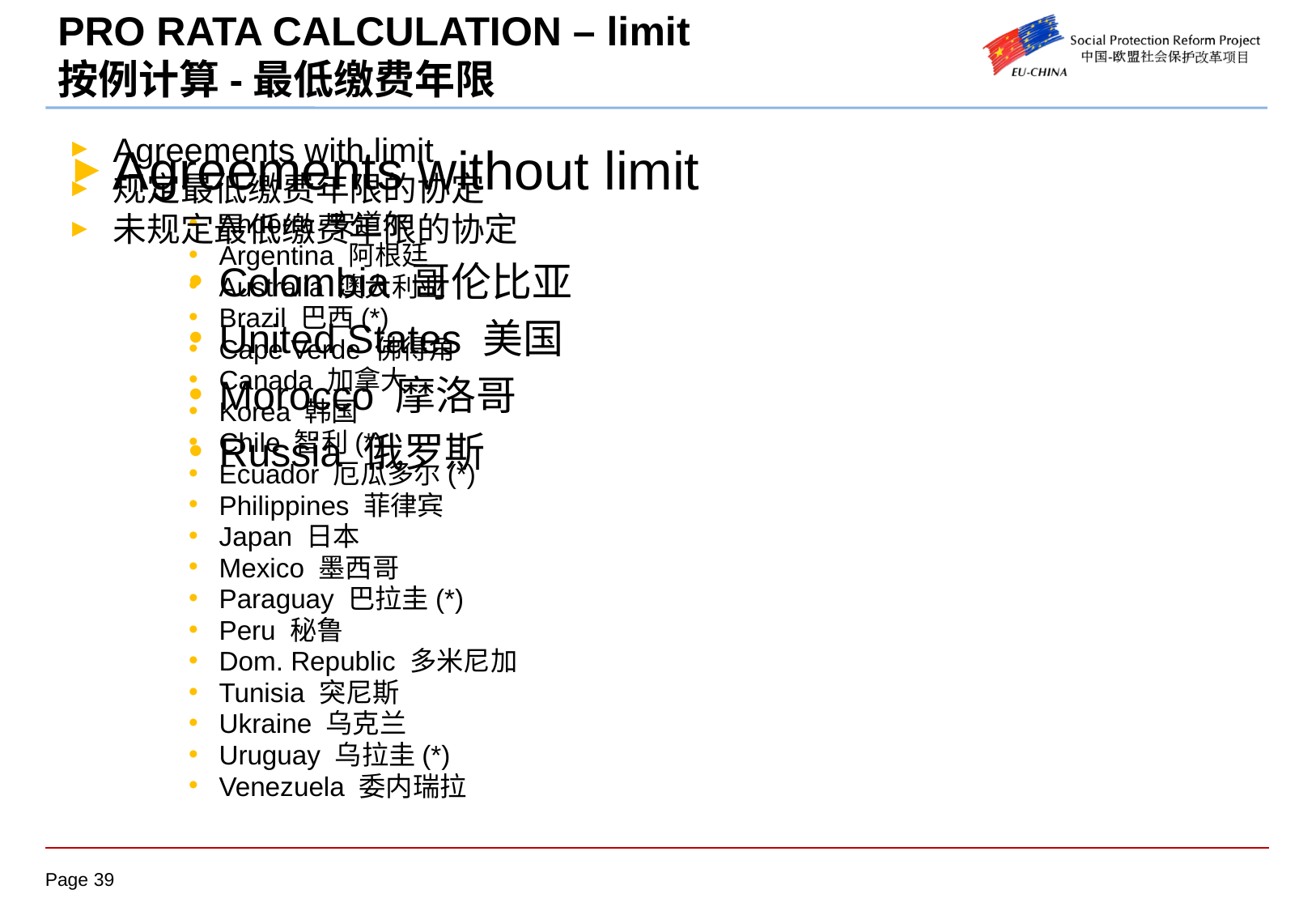

# PRO RATA CALCULATION – limit 按例计算-最低缴费年限
Agreements with limit
规定最低缴费年限的协定
Andorra 安道尔
Argentina 阿根廷
Australia 澳大利亚
Brazil 巴西(*)
Cape Verde 佛得角
Canada 加拿大
Korea 韩国
Chile 智利(*)
Ecuador 厄瓜多尔(*)
Philippines 菲律宾
Japan 日本
Mexico 墨西哥
Paraguay 巴拉圭(*)
Peru 秘鲁
Dom. Republic 多米尼加
Tunisia 突尼斯
Ukraine 乌克兰
Uruguay 乌拉圭(*)
Venezuela 委内瑞拉
Agreements without limit
未规定最低缴费年限的协定
Colombia 哥伦比亚
United States 美国
Morocco 摩洛哥
Russia 俄罗斯